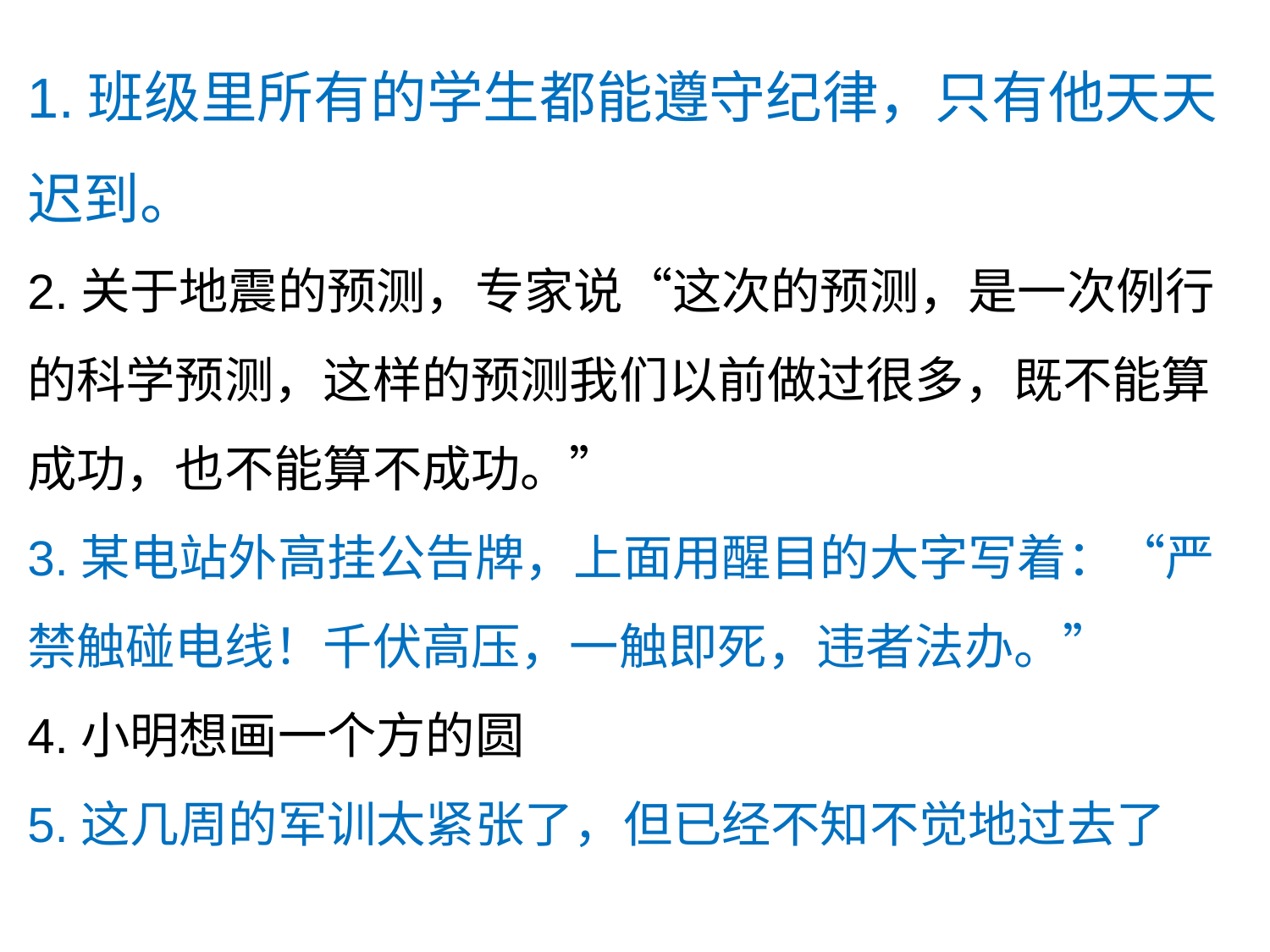

1.班级里所有的学生都能遵守纪律，只有他天天迟到。
2.关于地震的预测，专家说“这次的预测，是一次例行的科学预测，这样的预测我们以前做过很多，既不能算成功，也不能算不成功。”
3.某电站外高挂公告牌，上面用醒目的大字写着：“严禁触碰电线！千伏高压，一触即死，违者法办。”
4.小明想画一个方的圆
5.这几周的军训太紧张了，但已经不知不觉地过去了